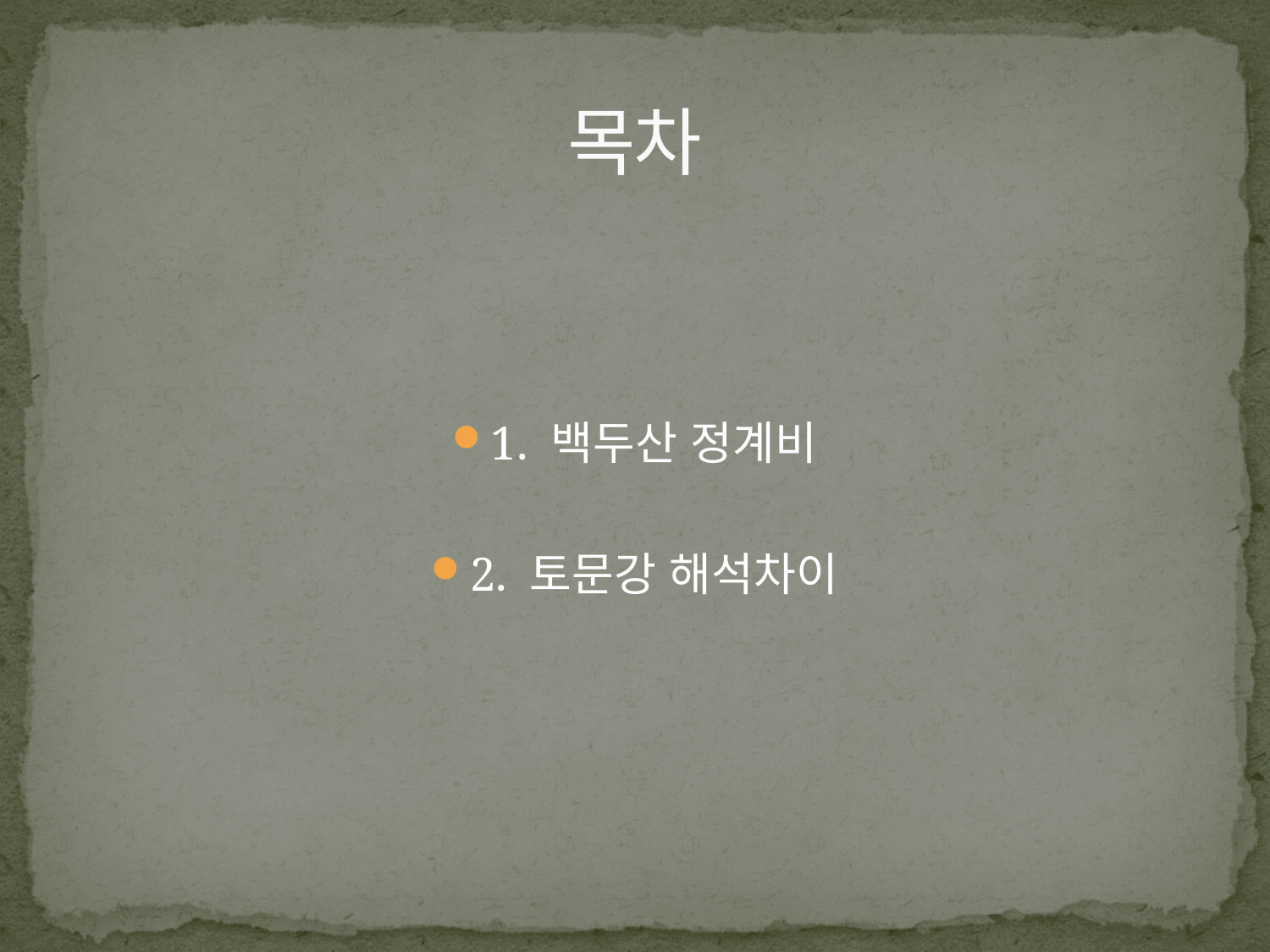

# 목차

1. 백두산 정계비

2. 토문강 해석차이